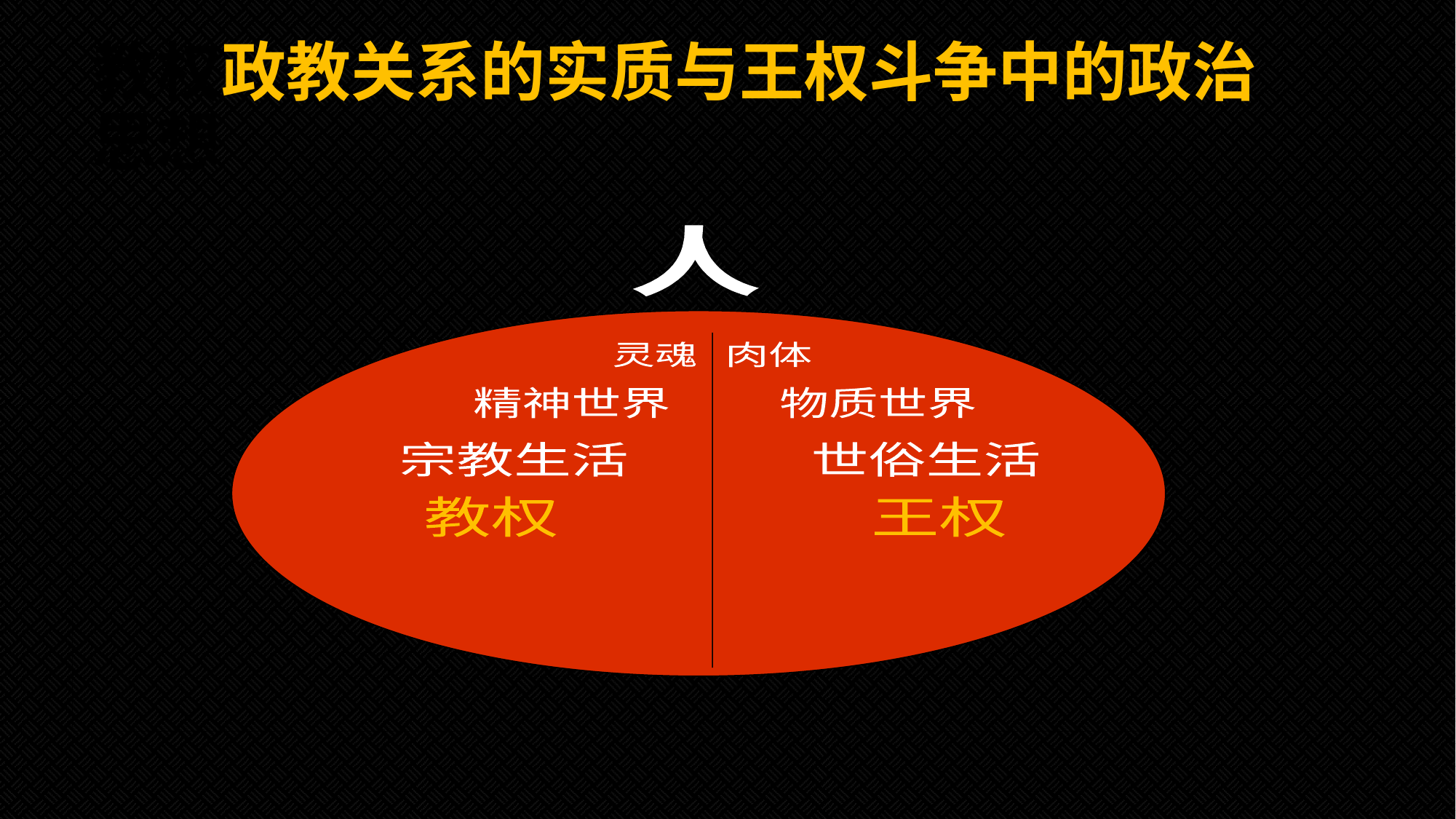

# 教权政教关系的实质与王权斗争中的政治思想

人

灵魂
肉体
精神世界
物质世界
宗教生活
世俗生活
教权
王权